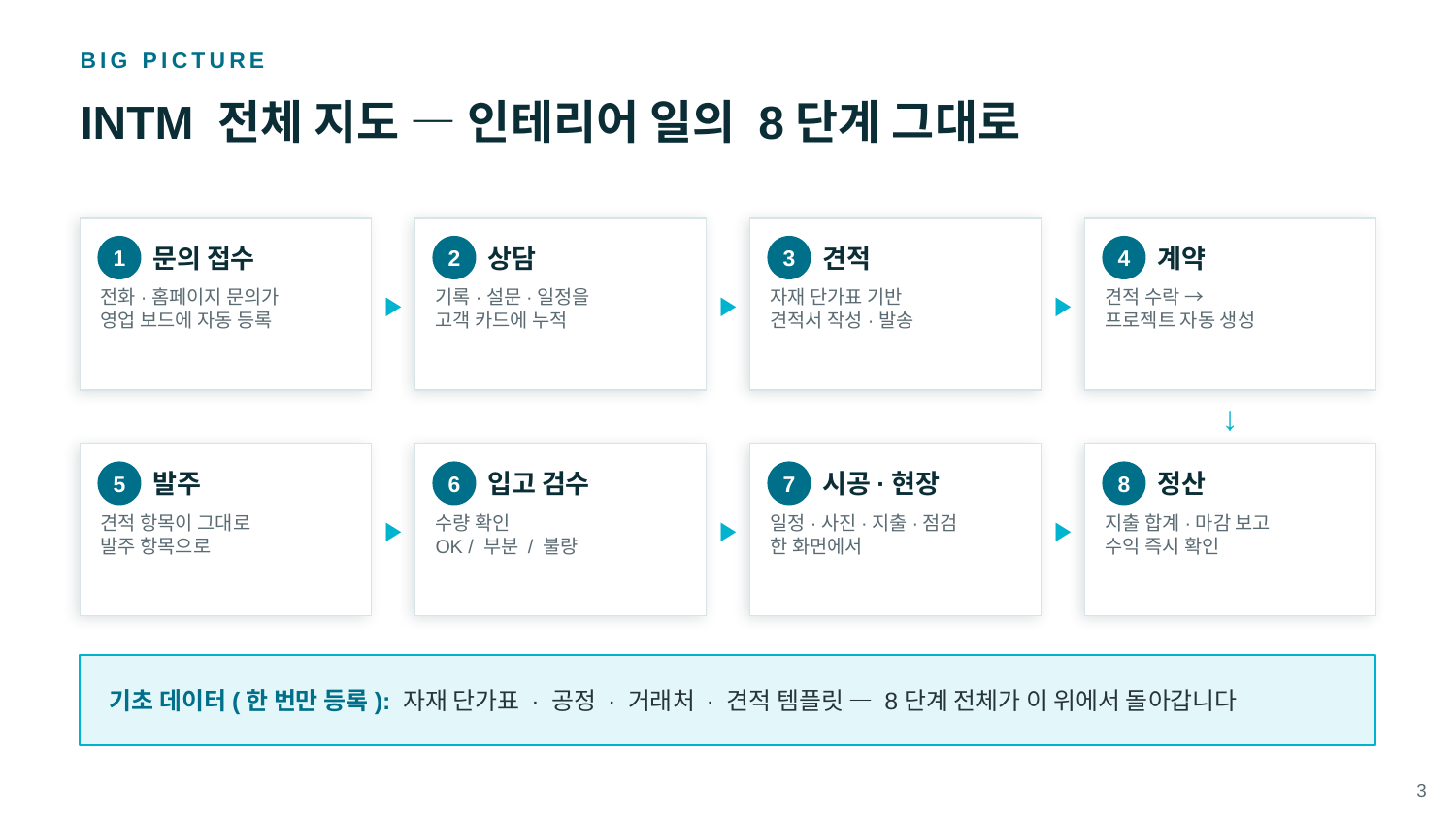

BIG PICTURE
INTM 전체 지도 — 인테리어 일의 8단계 그대로

문의 접수
상담
견적
계약

1

2

3

4
▶
▶
▶
전화·홈페이지 문의가
영업 보드에 자동 등록
기록·설문·일정을
고객 카드에 누적
자재 단가표 기반
견적서 작성·발송
견적 수락 →
프로젝트 자동 생성
↓

발주
입고 검수
시공·현장
정산

5

6

7

8
▶
▶
▶
견적 항목이 그대로
발주 항목으로
수량 확인
OK / 부분 / 불량
일정·사진·지출·점검
한 화면에서
지출 합계·마감 보고
수익 즉시 확인

기초 데이터(한 번만 등록): 자재 단가표 · 공정 · 거래처 · 견적 템플릿 — 8단계 전체가 이 위에서 돌아갑니다
3